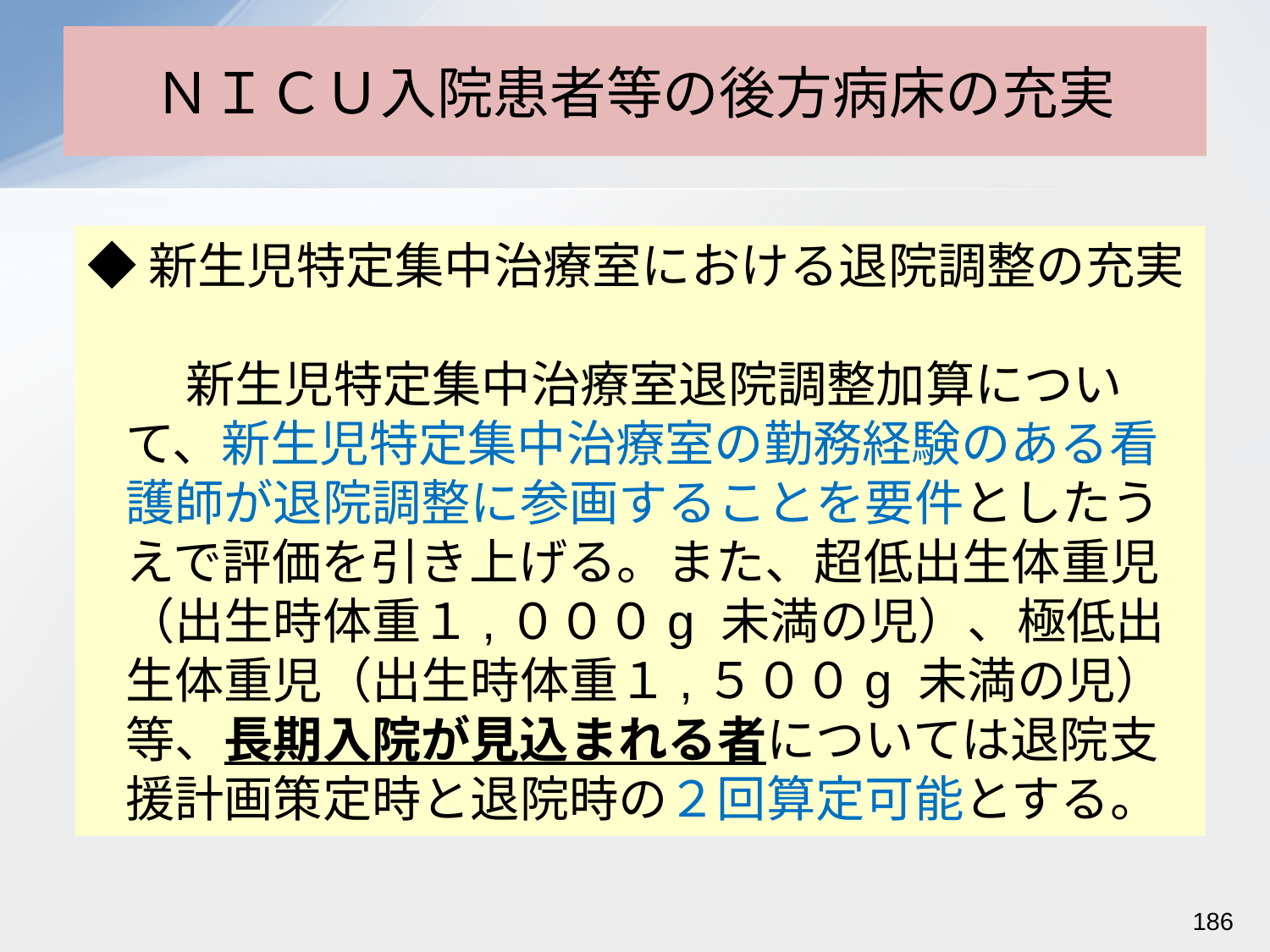

# ＮＩＣＵ入院患者等の後方病床の充実
◆新生児特定集中治療室における退院調整の充実

　 新生児特定集中治療室退院調整加算について、新生児特定集中治療室の勤務経験のある看護師が退院調整に参画することを要件としたうえで評価を引き上げる。また、超低出生体重児（出生時体重１,０００g 未満の児）、極低出生体重児（出生時体重１,５００g 未満の児）等、長期入院が見込まれる者については退院支援計画策定時と退院時の２回算定可能とする。
186